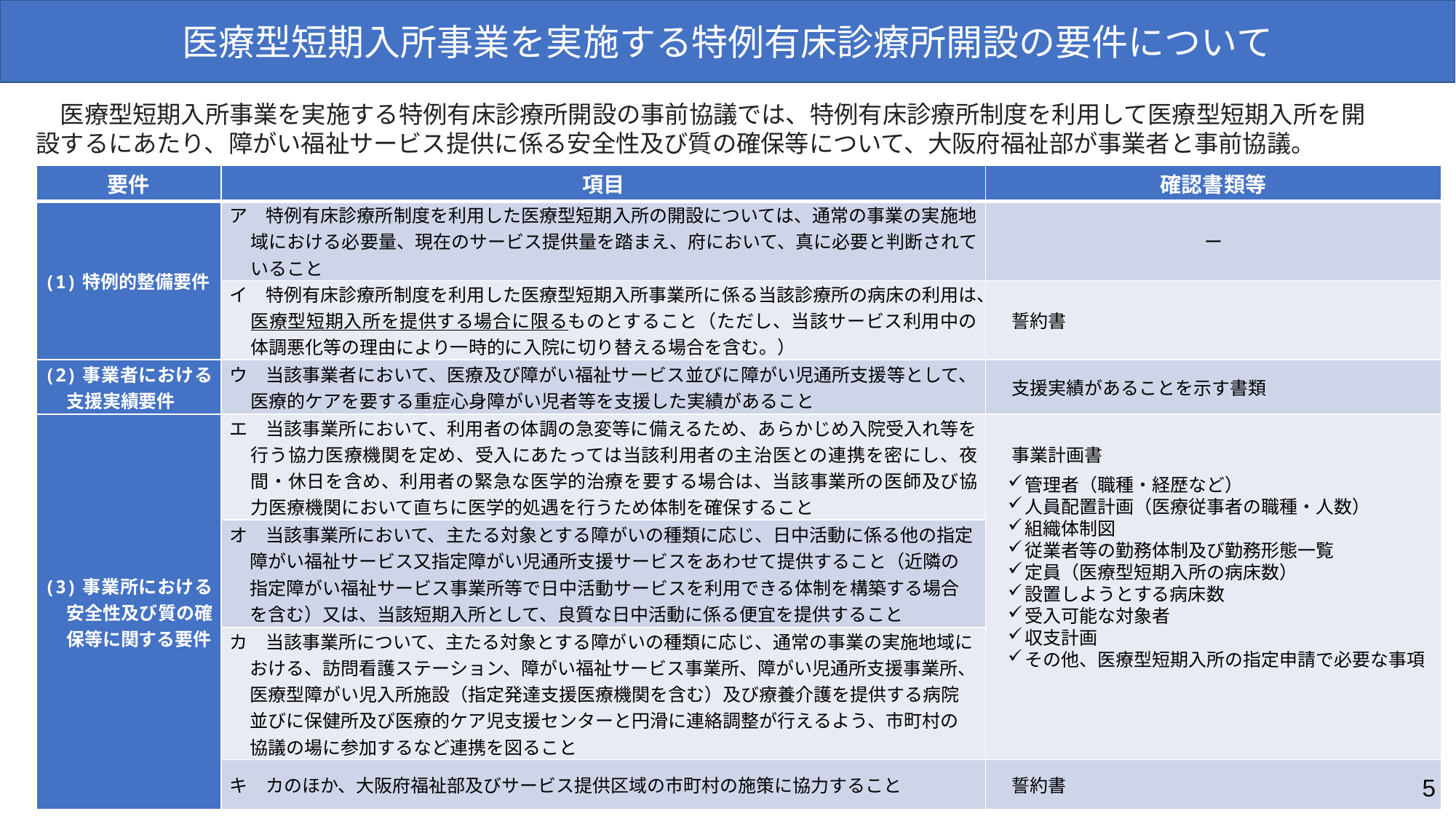

医療型短期入所事業を実施する特例有床診療所開設の要件について
　医療型短期入所事業を実施する特例有床診療所開設の事前協議では、特例有床診療所制度を利用して医療型短期入所を開設するにあたり、障がい福祉サービス提供に係る安全性及び質の確保等について、大阪府福祉部が事業者と事前協議。
| 要件 | 項目 | 確認書類等 |
| --- | --- | --- |
| (1)特例的整備要件 | ア　特例有床診療所制度を利用した医療型短期入所の開設については、通常の事業の実施地域における必要量、現在のサービス提供量を踏まえ、府において、真に必要と判断されていること | ー |
|  | イ　特例有床診療所制度を利用した医療型短期入所事業所に係る当該診療所の病床の利用は、医療型短期入所を提供する場合に限るものとすること（ただし、当該サービス利用中の体調悪化等の理由により一時的に入院に切り替える場合を含む。） | 誓約書 |
| (2)事業者における支援実績要件 | ウ　当該事業者において、医療及び障がい福祉サービス並びに障がい児通所支援等として、医療的ケアを要する重症心身障がい児者等を支援した実績があること | 支援実績があることを示す書類 |
| (3)事業所における安全性及び質の確保等に関する要件 | エ　当該事業所において、利用者の体調の急変等に備えるため、あらかじめ入院受入れ等を行う協力医療機関を定め、受入にあたっては当該利用者の主治医との連携を密にし、夜間・休日を含め、利用者の緊急な医学的治療を要する場合は、当該事業所の医師及び協力医療機関において直ちに医学的処遇を行うため体制を確保すること | 事業計画書 |
|  | オ　当該事業所において、主たる対象とする障がいの種類に応じ、日中活動に係る他の指定障がい福祉サービス又指定障がい児通所支援サービスをあわせて提供すること（近隣の指定障がい福祉サービス事業所等で日中活動サービスを利用できる体制を構築する場合を含む）又は、当該短期入所として、良質な日中活動に係る便宜を提供すること |  |
|  | カ　当該事業所について、主たる対象とする障がいの種類に応じ、通常の事業の実施地域における、訪問看護ステーション、障がい福祉サービス事業所、障がい児通所支援事業所、医療型障がい児入所施設（指定発達支援医療機関を含む）及び療養介護を提供する病院並びに保健所及び医療的ケア児支援センターと円滑に連絡調整が行えるよう、市町村の協議の場に参加するなど連携を図ること |  |
|  | キ　カのほか、大阪府福祉部及びサービス提供区域の市町村の施策に協力すること | 誓約書 |
管理者（職種・経歴など）
人員配置計画（医療従事者の職種・人数）
組織体制図
従業者等の勤務体制及び勤務形態一覧
定員（医療型短期入所の病床数）
設置しようとする病床数
受入可能な対象者
収支計画
その他、医療型短期入所の指定申請で必要な事項
5